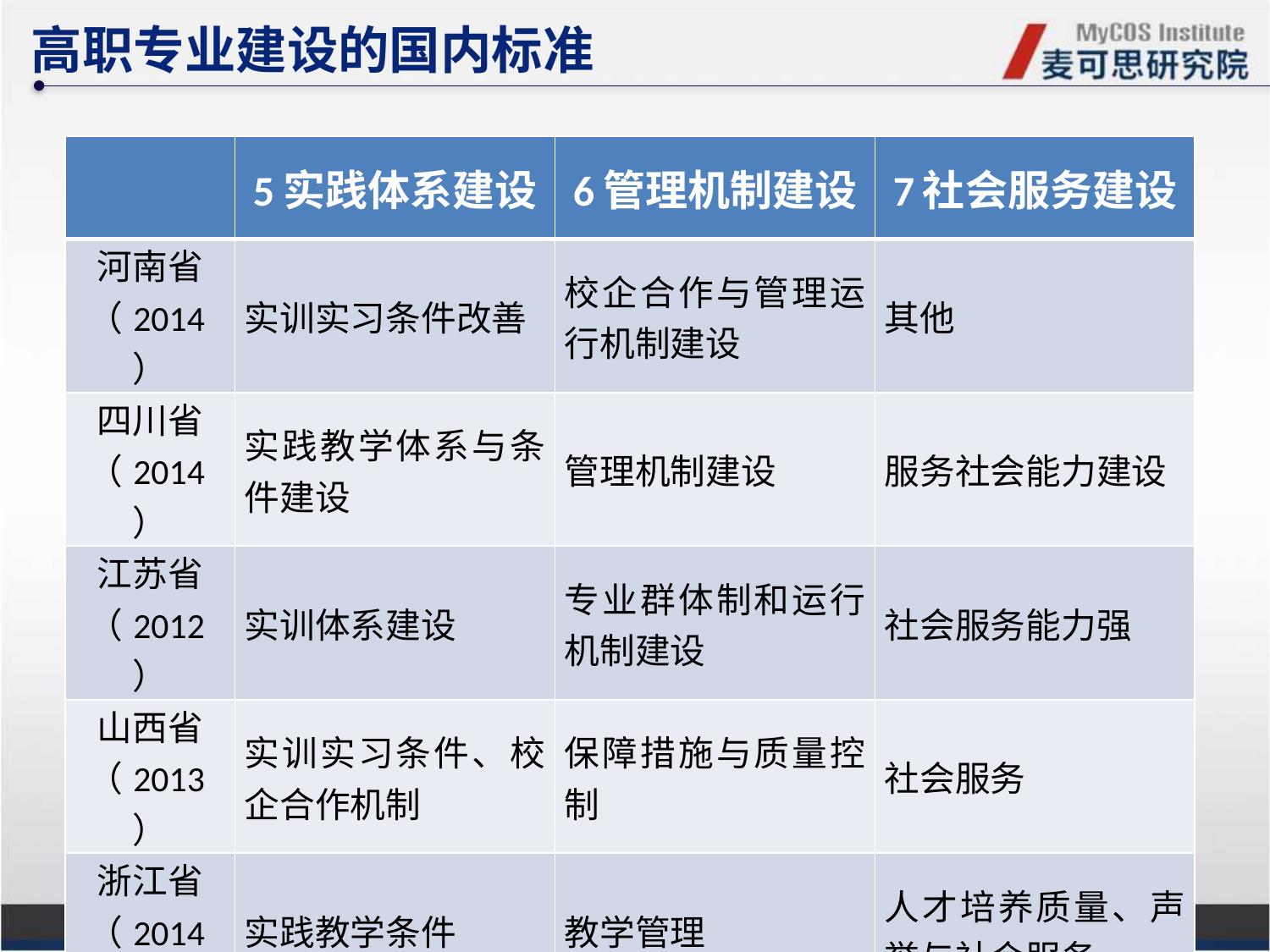

高职专业建设的国内标准
|  | 5实践体系建设 | 6管理机制建设 | 7社会服务建设 |
| --- | --- | --- | --- |
| 河南省 （2014） | 实训实习条件改善 | 校企合作与管理运行机制建设 | 其他 |
| 四川省 （2014） | 实践教学体系与条件建设 | 管理机制建设 | 服务社会能力建设 |
| 江苏省 （2012） | 实训体系建设 | 专业群体制和运行机制建设 | 社会服务能力强 |
| 山西省 （2013） | 实训实习条件、校企合作机制 | 保障措施与质量控制 | 社会服务 |
| 浙江省 （2014） | 实践教学条件 | 教学管理 | 人才培养质量、声誉与社会服务 |
| 湖北省 （2014） | 完善实践教育体系 | 改进教育质量评价 | 提升人才培养质量 |